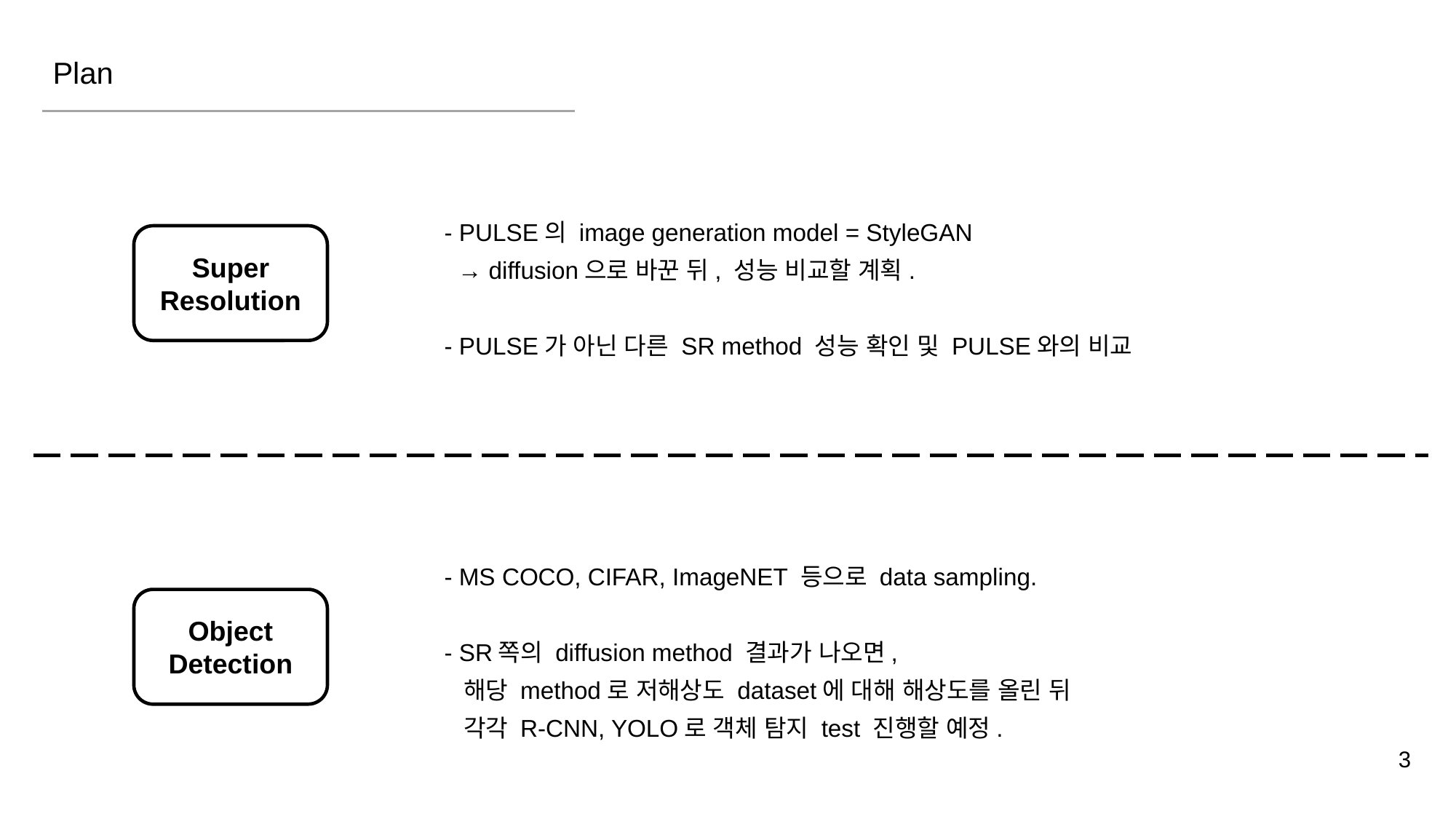

Plan
- PULSE의 image generation model = StyleGAN
  → diffusion으로 바꾼 뒤, 성능 비교할 계획.

- PULSE가 아닌 다른 SR method 성능 확인 및 PULSE와의 비교
Super
Resolution
- MS COCO, CIFAR, ImageNET 등으로 data sampling.

- SR쪽의 diffusion method 결과가 나오면,
  해당 method로 저해상도 dataset에 대해 해상도를 올린 뒤
  각각 R-CNN, YOLO로 객체 탐지 test 진행할 예정.
Object
Detection
3